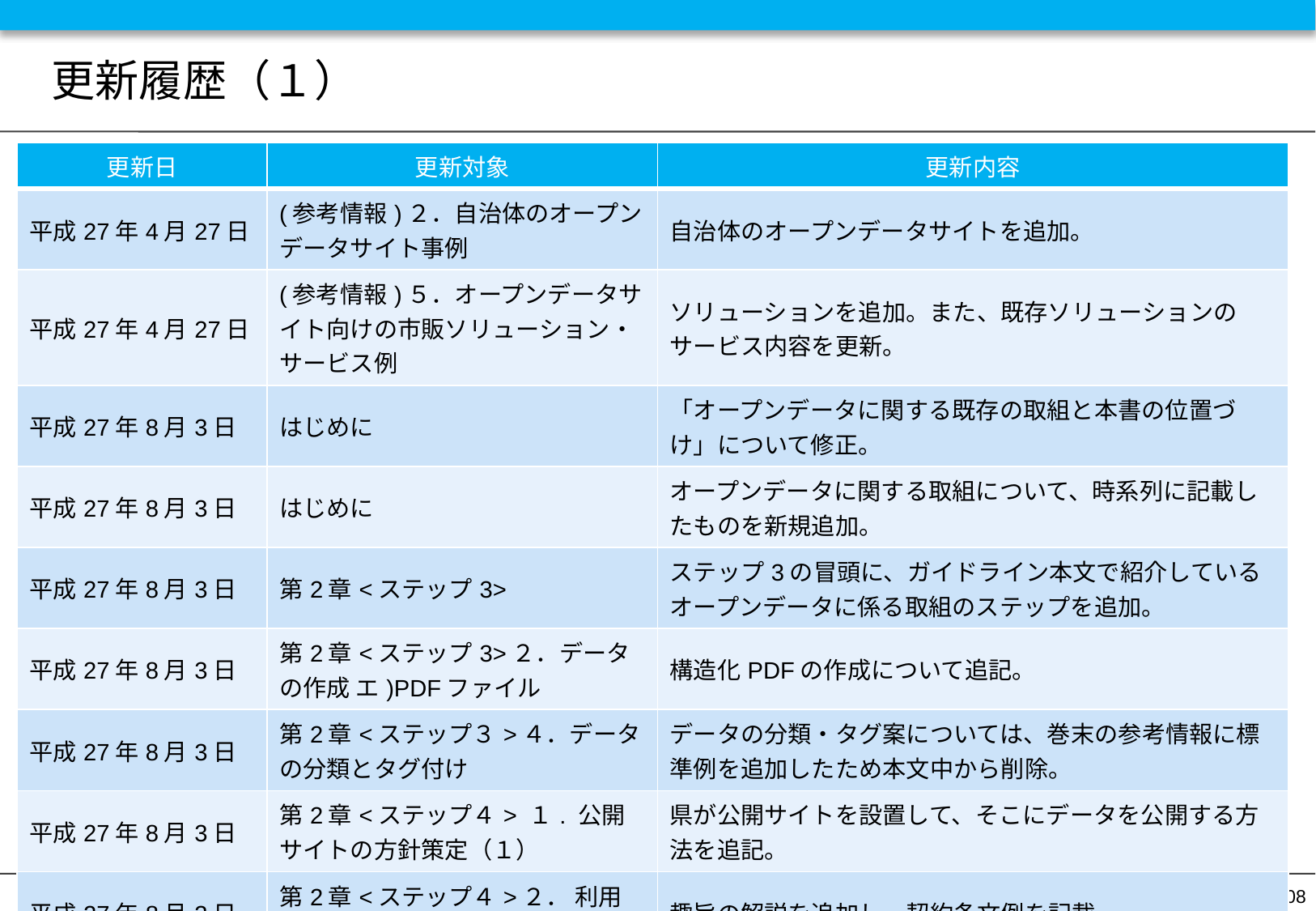

# 更新履歴（１）
| 更新日 | 更新対象 | 更新内容 |
| --- | --- | --- |
| 平成27年4月27日 | (参考情報)２．自治体のオープンデータサイト事例 | 自治体のオープンデータサイトを追加。 |
| 平成27年4月27日 | (参考情報)５．オープンデータサイト向けの市販ソリューション・サービス例 | ソリューションを追加。また、既存ソリューションのサービス内容を更新。 |
| 平成27年8月3日 | はじめに | 「オープンデータに関する既存の取組と本書の位置づけ」について修正。 |
| 平成27年8月3日 | はじめに | オープンデータに関する取組について、時系列に記載したものを新規追加。 |
| 平成27年8月3日 | 第2章<ステップ3> | ステップ3の冒頭に、ガイドライン本文で紹介しているオープンデータに係る取組のステップを追加。 |
| 平成27年8月3日 | 第2章<ステップ3>２．データの作成 エ)PDFファイル | 構造化PDFの作成について追記。 |
| 平成27年8月3日 | 第2章<ステップ３>４．データの分類とタグ付け | データの分類・タグ案については、巻末の参考情報に標準例を追加したため本文中から削除。 |
| 平成27年8月3日 | 第2章<ステップ４> １. 公開サイトの方針策定（１） | 県が公開サイトを設置して、そこにデータを公開する方法を追記。 |
| 平成27年8月3日 | 第2章<ステップ４>２． 利用ルールの留意点（４） | 趣旨の解説を追加し、契約条文例を記載。 |
108